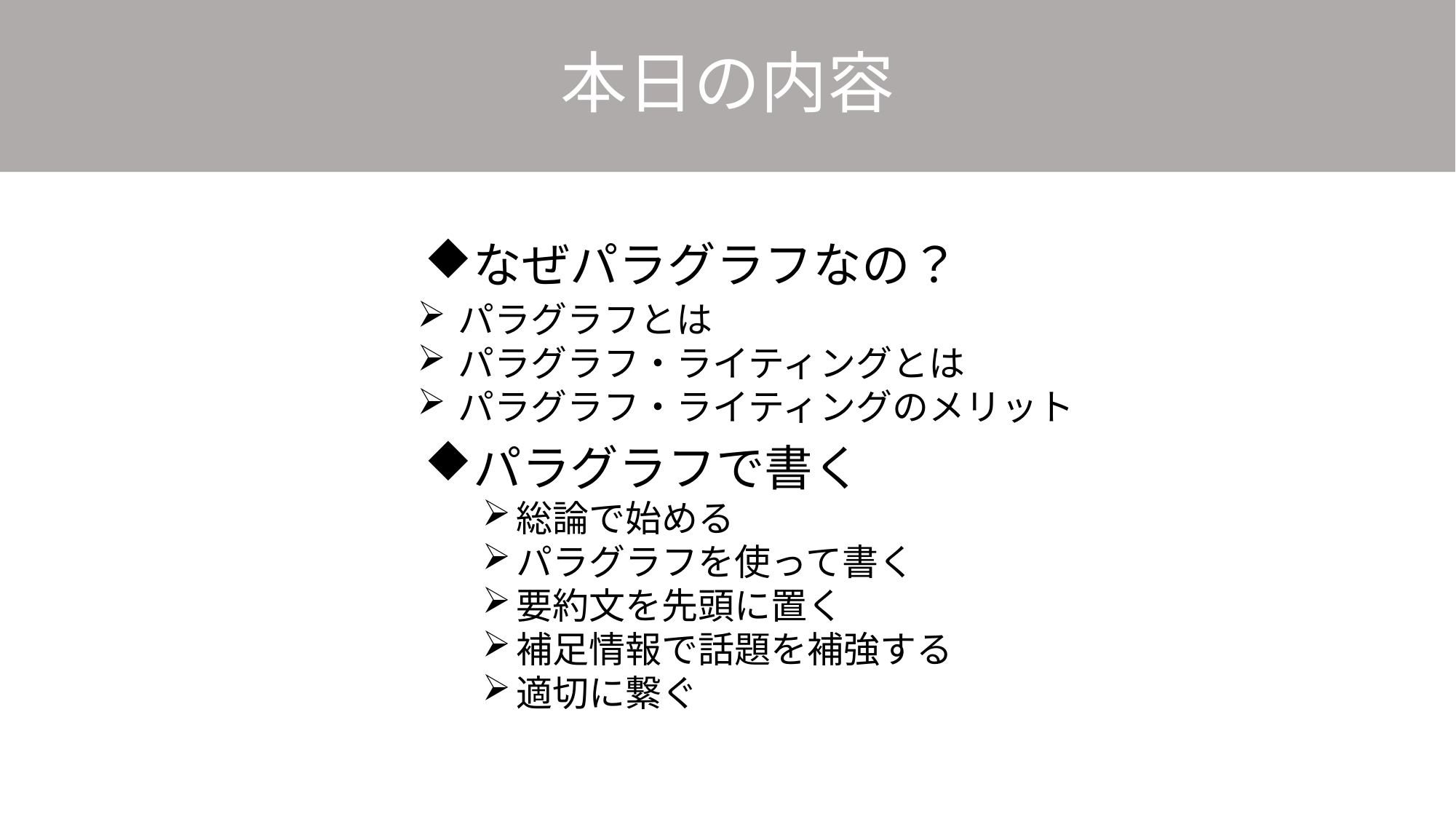

# 本日の内容
なぜパラグラフなの？

パラグラフで書く

パラグラフとは
パラグラフ・ライティングとは
パラグラフ・ライティングのメリット
総論で始める
パラグラフを使って書く
要約文を先頭に置く
補足情報で話題を補強する
適切に繋ぐ